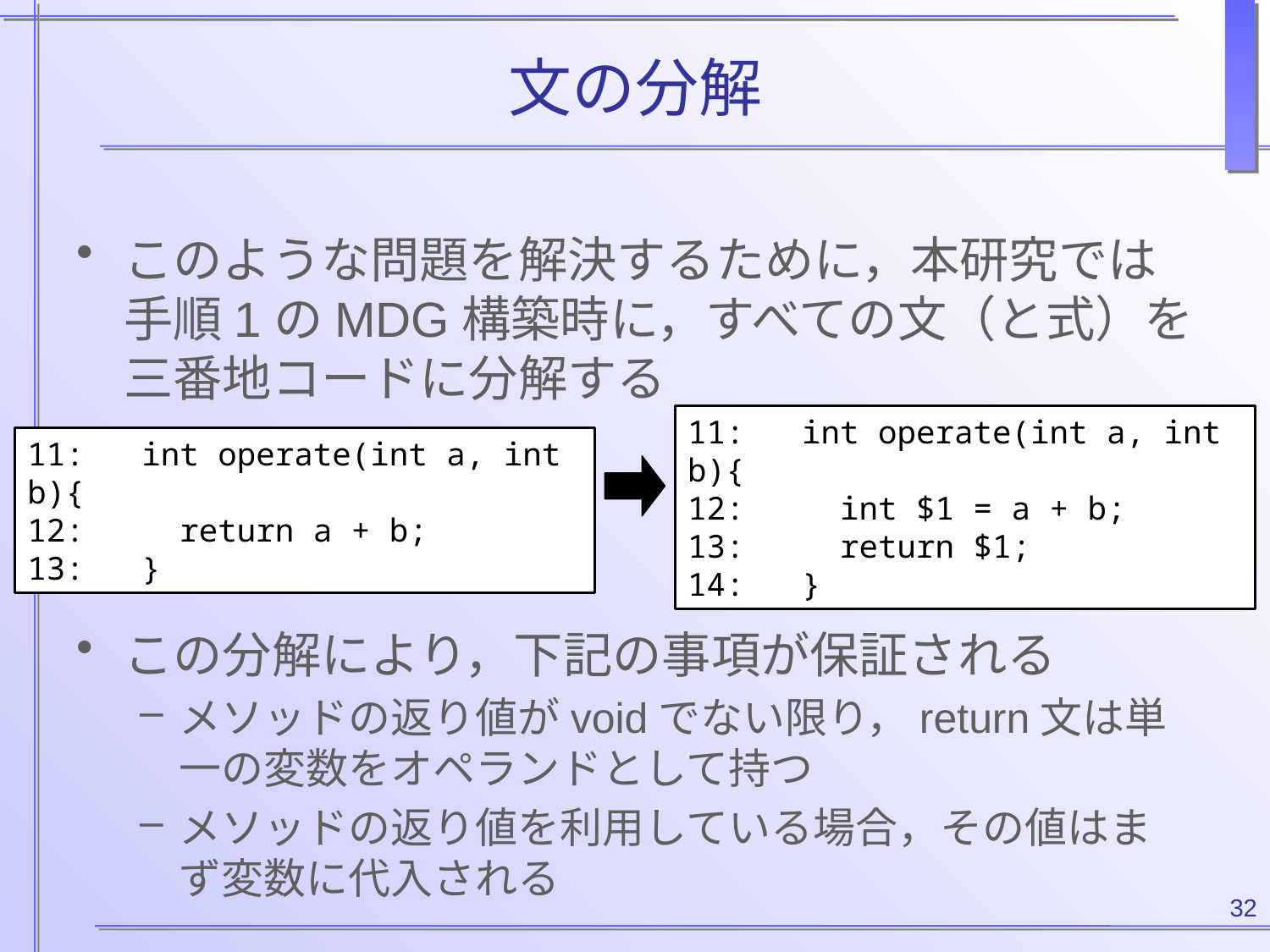

# 文の分解
このような問題を解決するために，本研究では手順1のMDG構築時に，すべての文（と式）を三番地コードに分解する

この分解により，下記の事項が保証される
メソッドの返り値がvoidでない限り，return文は単一の変数をオペランドとして持つ
メソッドの返り値を利用している場合，その値はまず変数に代入される
11:   int operate(int a, int b){
12:     int $1 = a + b;
13:     return $1;
14:   }
11:   int operate(int a, int b){
12:     return a + b;
13:   }

32